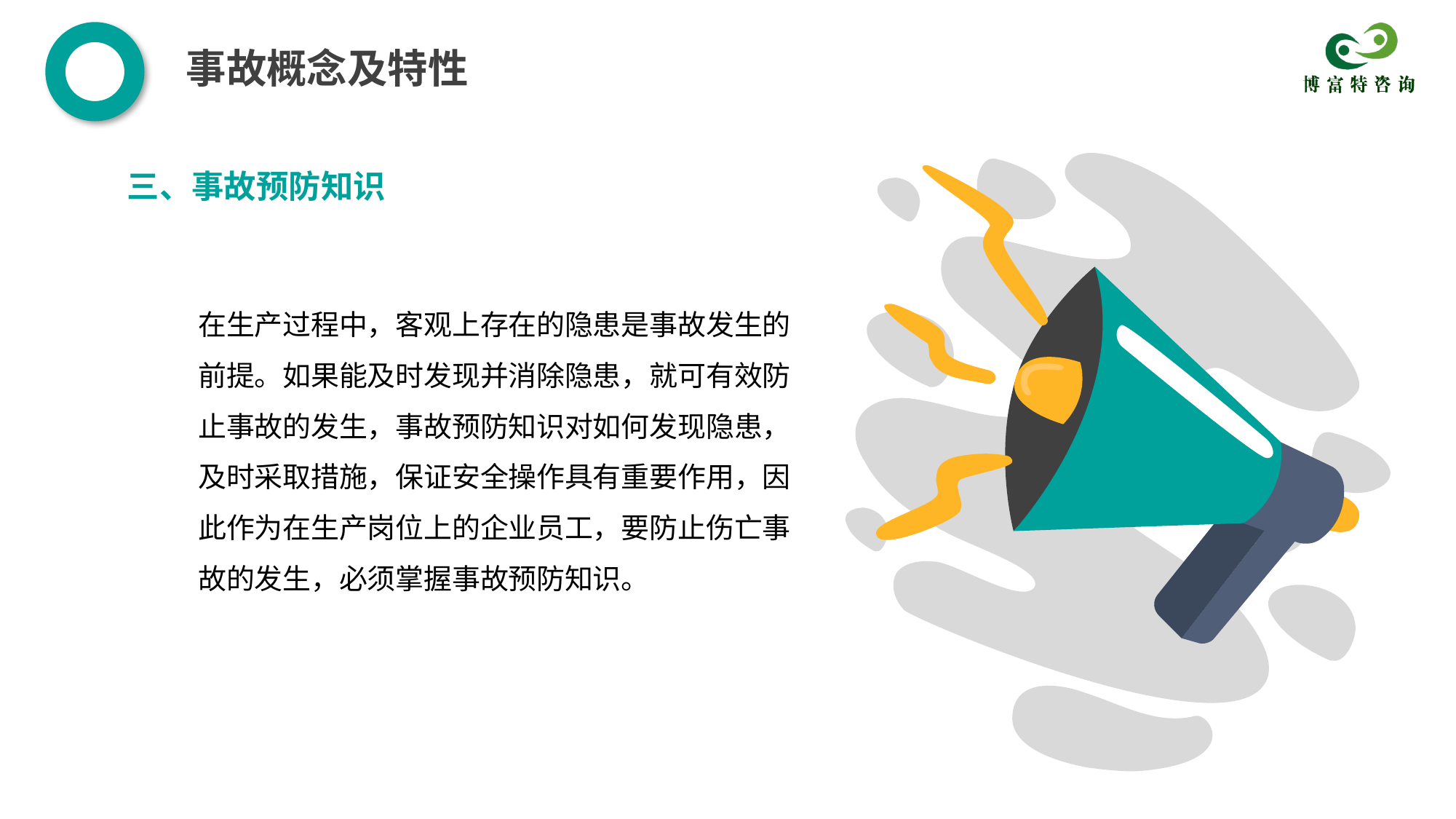

事故概念及特性

三、事故预防知识
在生产过程中，客观上存在的隐患是事故发生的前提。如果能及时发现并消除隐患，就可有效防止事故的发生，事故预防知识对如何发现隐患，及时采取措施，保证安全操作具有重要作用，因此作为在生产岗位上的企业员工，要防止伤亡事故的发生，必须掌握事故预防知识。